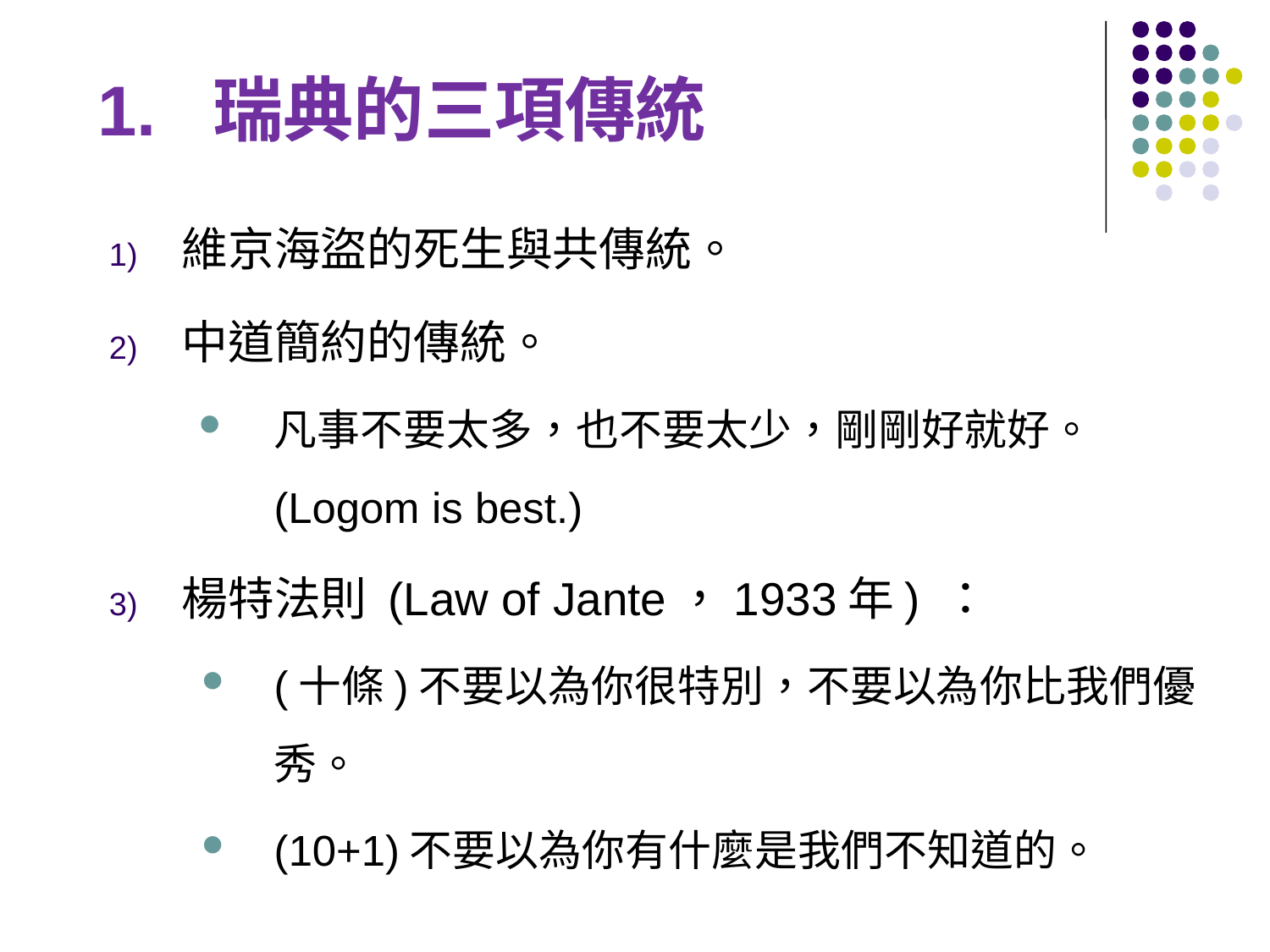

# 1.  瑞典的三項傳統
維京海盜的死生與共傳統。
中道簡約的傳統。
凡事不要太多，也不要太少，剛剛好就好。(Logom is best.)
楊特法則 (Law of Jante，1933年) ：
(十條)不要以為你很特別，不要以為你比我們優秀。
(10+1)不要以為你有什麼是我們不知道的。